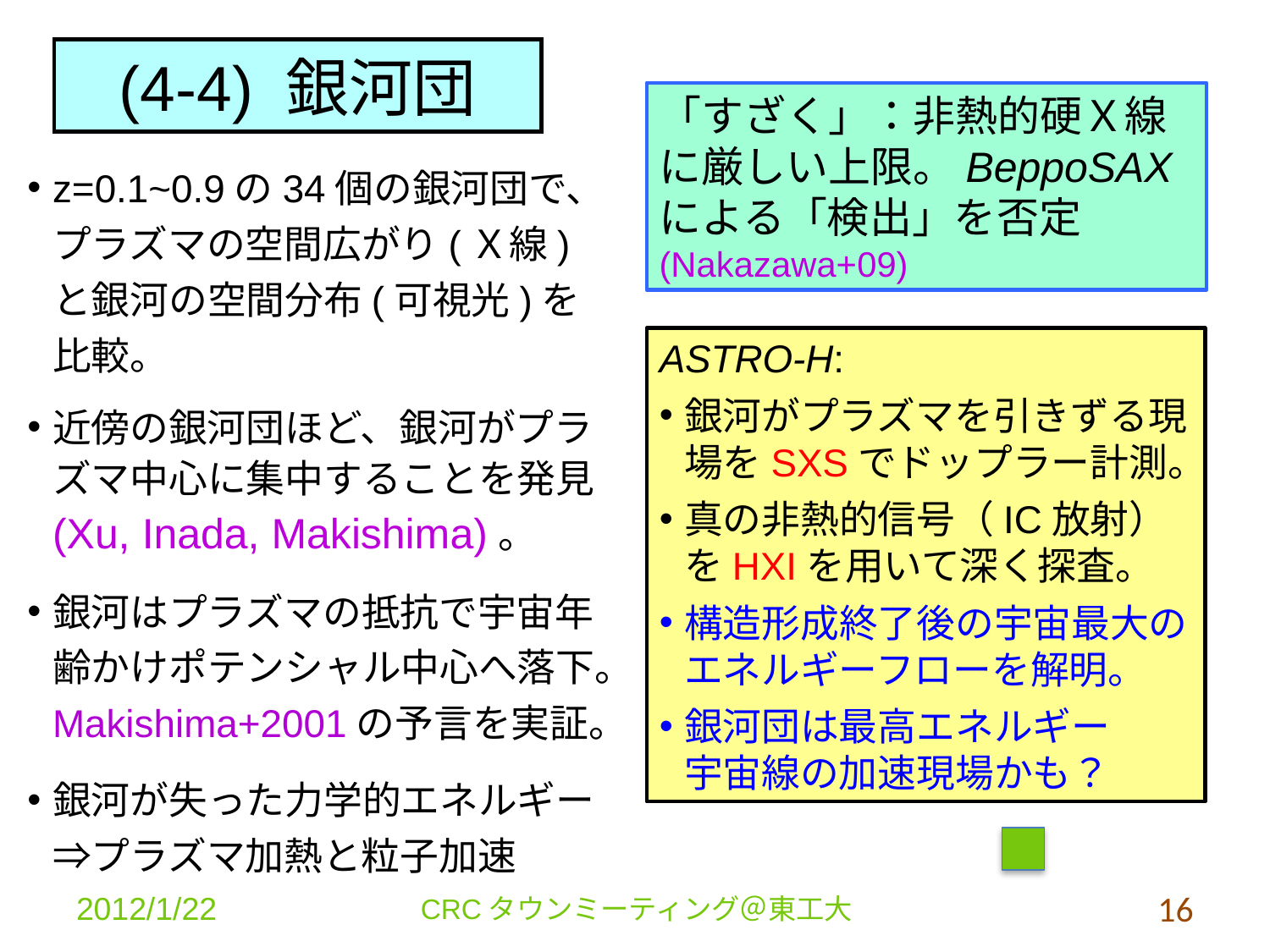

(4-4) 銀河団
「すざく」：非熱的硬Ｘ線に厳しい上限。BeppoSAX による「検出」を否定 (Nakazawa+09)
z=0.1~0.9の34個の銀河団で、プラズマの空間広がり(Ｘ線)と銀河の空間分布(可視光)を比較。
近傍の銀河団ほど、銀河がプラズマ中心に集中することを発見 (Xu, Inada, Makishima)。
銀河はプラズマの抵抗で宇宙年齢かけポテンシャル中心へ落下。Makishima+2001の予言を実証。
銀河が失った力学的エネルギー⇒プラズマ加熱と粒子加速
ASTRO-H:
銀河がプラズマを引きずる現場をSXSでドップラー計測。
真の非熱的信号（IC放射）をHXIを用いて深く探査。
構造形成終了後の宇宙最大のエネルギーフローを解明。
銀河団は最高エネルギー
宇宙線の加速現場かも？

2012/1/22
CRCタウンミーティング＠東工大
16